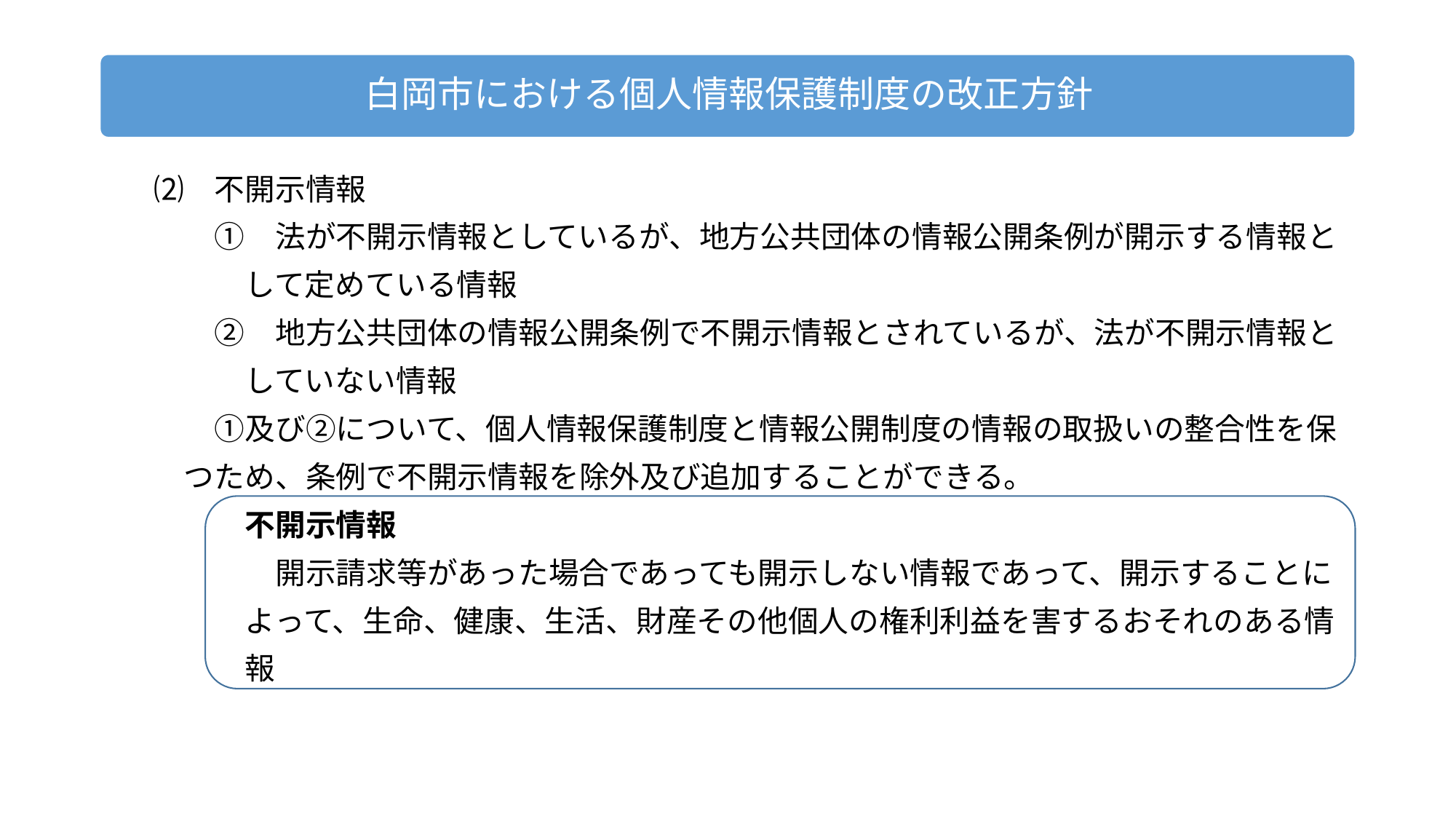

白岡市における個人情報保護制度の改正方針
　⑵　不開示情報
　　　①　法が不開示情報としているが、地方公共団体の情報公開条例が開示する情報と
　　　　して定めている情報
　　　②　地方公共団体の情報公開条例で不開示情報とされているが、法が不開示情報と
　　　　していない情報
　　　①及び②について、個人情報保護制度と情報公開制度の情報の取扱いの整合性を保
　　つため、条例で不開示情報を除外及び追加することができる。
　　　　不開示情報
　　　　　開示請求等があった場合であっても開示しない情報であって、開示することに
　　　　よって、生命、健康、生活、財産その他個人の権利利益を害するおそれのある情
　　　　報